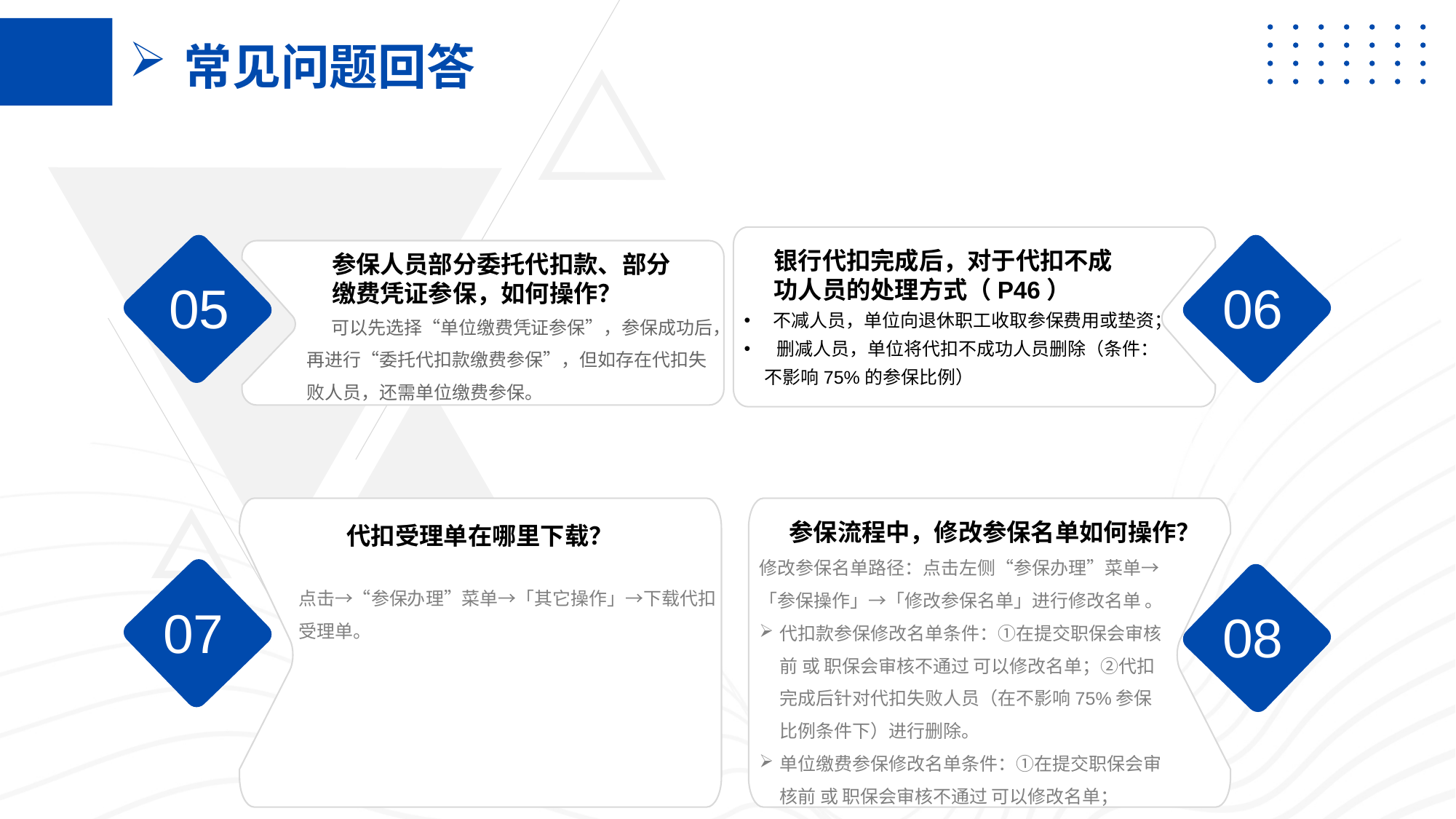

常见问题回答

银行代扣完成后，对于代扣不成功人员的处理方式（P46）

参保人员部分委托代扣款、部分缴费凭证参保，如何操作？

05
06
 不减人员，单位向退休职工收取参保费用或垫资；
  删减人员，单位将代扣不成功人员删除（条件：不影响75%的参保比例）
     可以先选择“单位缴费凭证参保”，参保成功后，再进行“委托代扣款缴费参保”，但如存在代扣失败人员，还需单位缴费参保。
FUTUR

参保流程中，修改参保名单如何操作？

代扣受理单在哪里下载？

修改参保名单路径：点击左侧“参保办理”菜单→「参保操作」→「修改参保名单」进行修改名单 。
代扣款参保修改名单条件：①在提交职保会审核前 或 职保会审核不通过 可以修改名单；②代扣完成后针对代扣失败人员（在不影响75%参保比例条件下）进行删除。
单位缴费参保修改名单条件：①在提交职保会审核前 或 职保会审核不通过 可以修改名单；

点击→“参保办理”菜单→「其它操作」→下载代扣受理单。

07
08